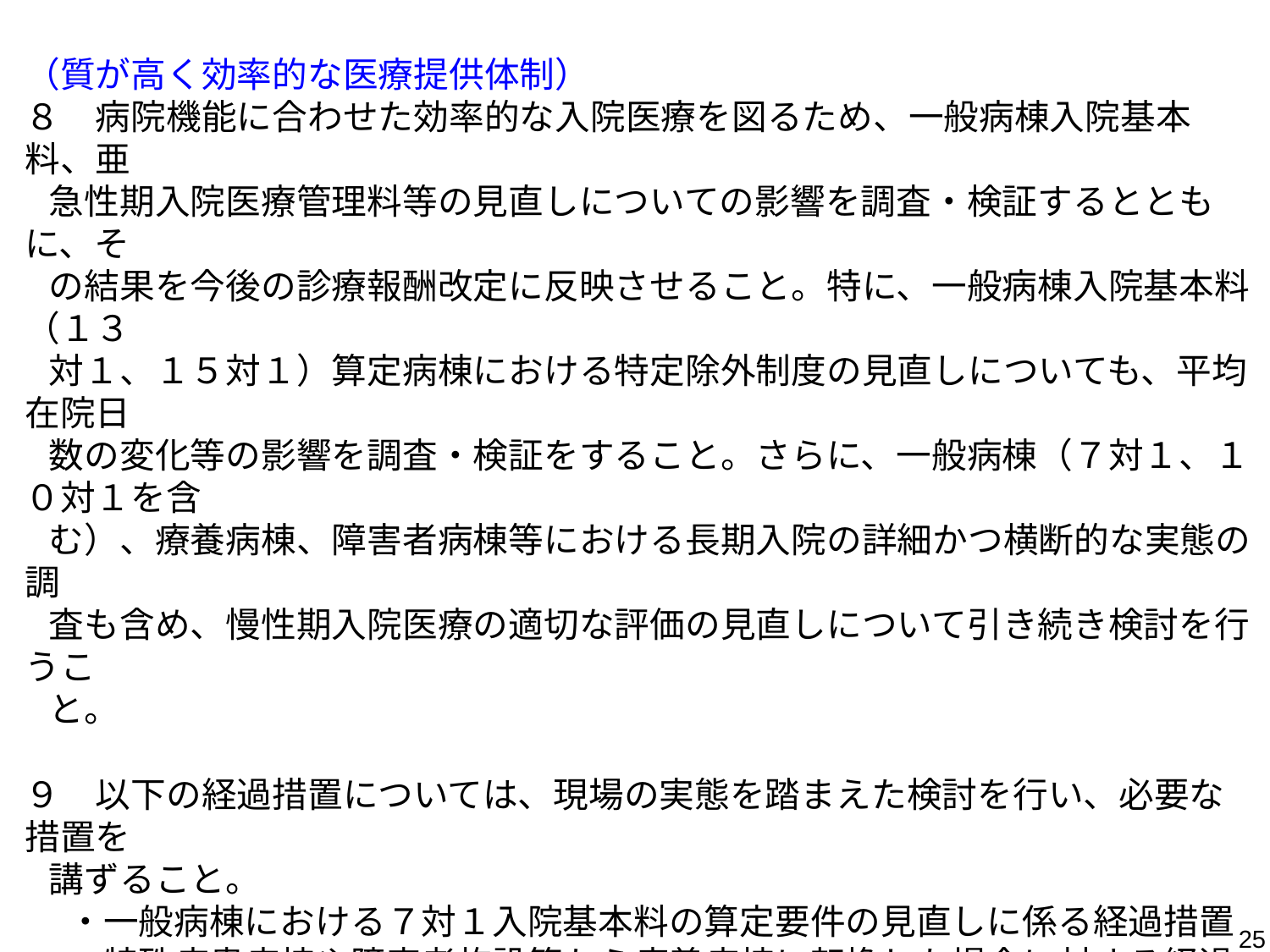

（質が高く効率的な医療提供体制）
８　病院機能に合わせた効率的な入院医療を図るため、一般病棟入院基本料、亜
  急性期入院医療管理料等の見直しについての影響を調査・検証するとともに、そ
  の結果を今後の診療報酬改定に反映させること。特に、一般病棟入院基本料（１３
  対１、１５対１）算定病棟における特定除外制度の見直しについても、平均在院日
  数の変化等の影響を調査・検証をすること。さらに、一般病棟（７対１、１０対１を含
  む）、療養病棟、障害者病棟等における長期入院の詳細かつ横断的な実態の調
  査も含め、慢性期入院医療の適切な評価の見直しについて引き続き検討を行うこ
  と。

９　以下の経過措置については、現場の実態を踏まえた検討を行い、必要な措置を
  講ずること。
　 ・一般病棟における７対１入院基本料の算定要件の見直しに係る経過措置
　 ・特殊疾患病棟や障害者施設等から療養病棟に転換した場合に対する経過措置

１０　DPC制度については、医療機関群の設定、機能評価係数Ⅱの見直し等の影響
  を踏まえながら、今後３回の改定を目途に継続する段階的な調整係数の置換えを
  引き続き計画的に実施すること。その際、臨床研修制度を含めた他制度への影響
  についても十分に調査・検証するとともに、見直し等が必要な場合には速やかに
  適切な措置を講じること。また、DPC対象の病院と対象外の病院のデータの比較・
  評価を行うこと。
25